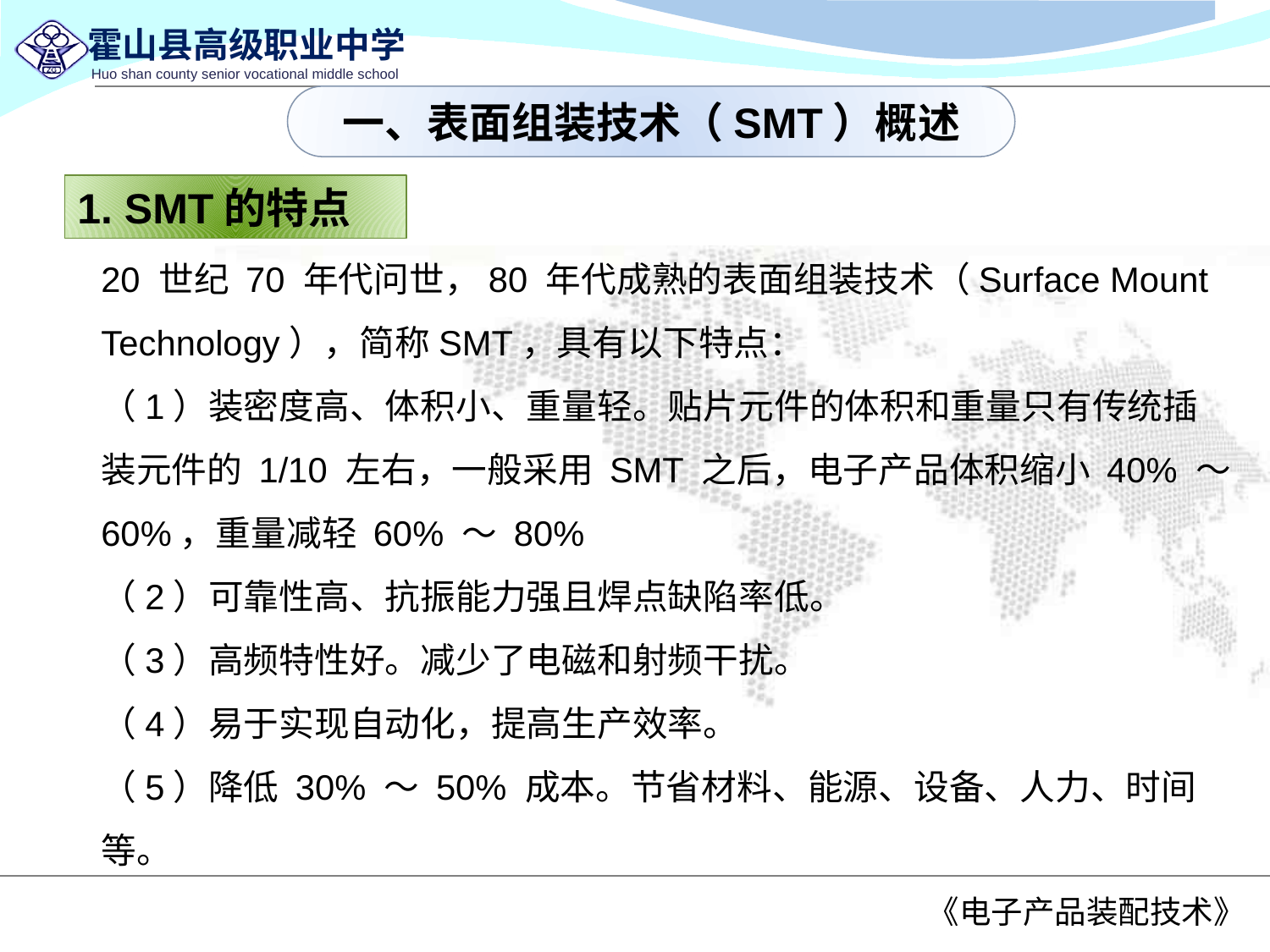

一、表面组装技术（SMT）概述
1. SMT的特点
20 世纪 70 年代问世，80 年代成熟的表面组装技术（Surface Mount Technology），简称SMT，具有以下特点：
（1）装密度高、体积小、重量轻。贴片元件的体积和重量只有传统插装元件的 1/10 左右，一般采用 SMT 之后，电子产品体积缩小 40% ～ 60%，重量减轻 60% ～ 80%
（2）可靠性高、抗振能力强且焊点缺陷率低。
（3）高频特性好。减少了电磁和射频干扰。
（4）易于实现自动化，提高生产效率。
（5）降低 30% ～ 50% 成本。节省材料、能源、设备、人力、时间等。